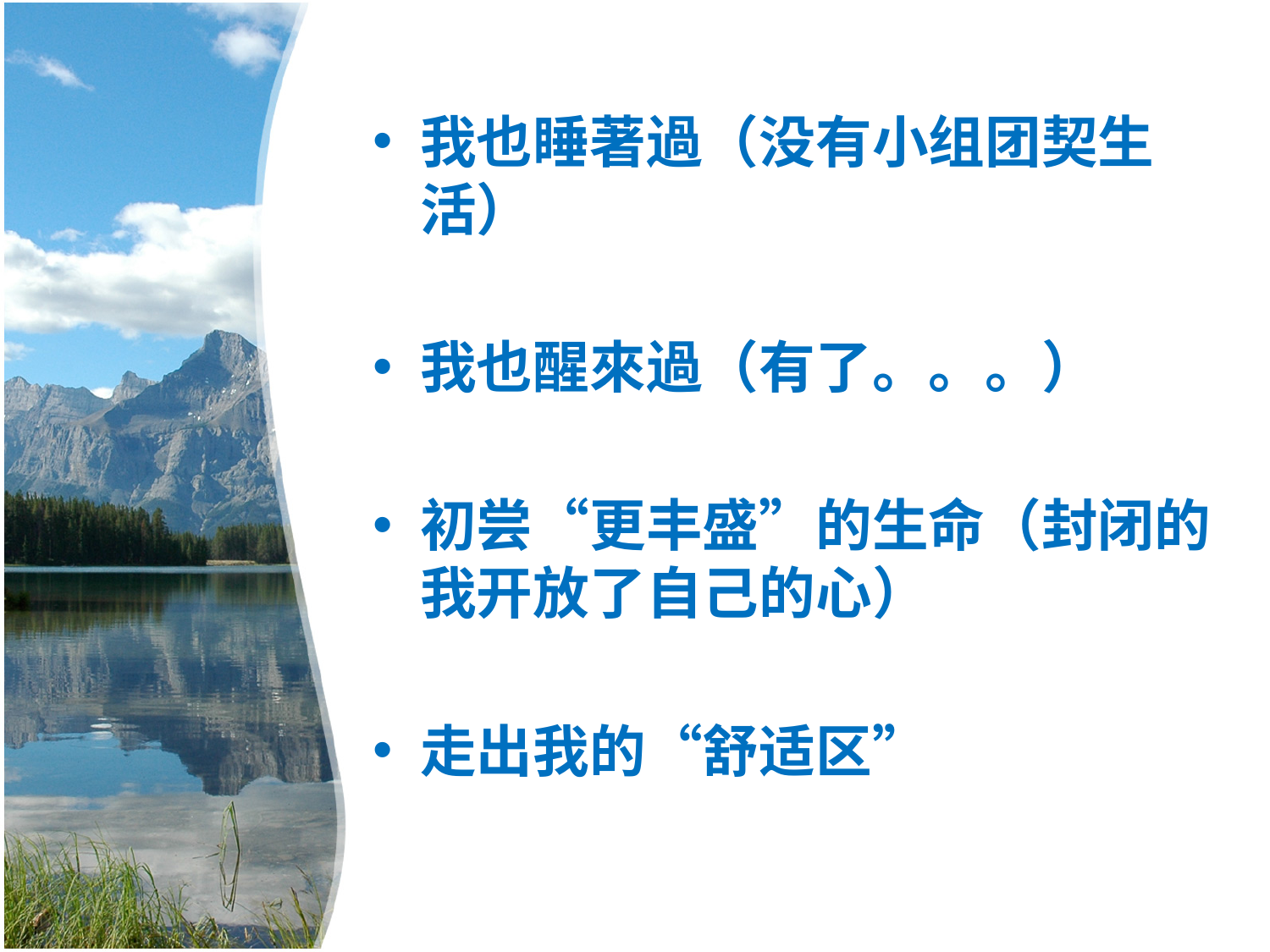

我也睡著過（没有小组团契生活）

我也醒來過（有了。。。）

初尝“更丰盛”的生命（封闭的我开放了自己的心）

走出我的“舒适区”

#